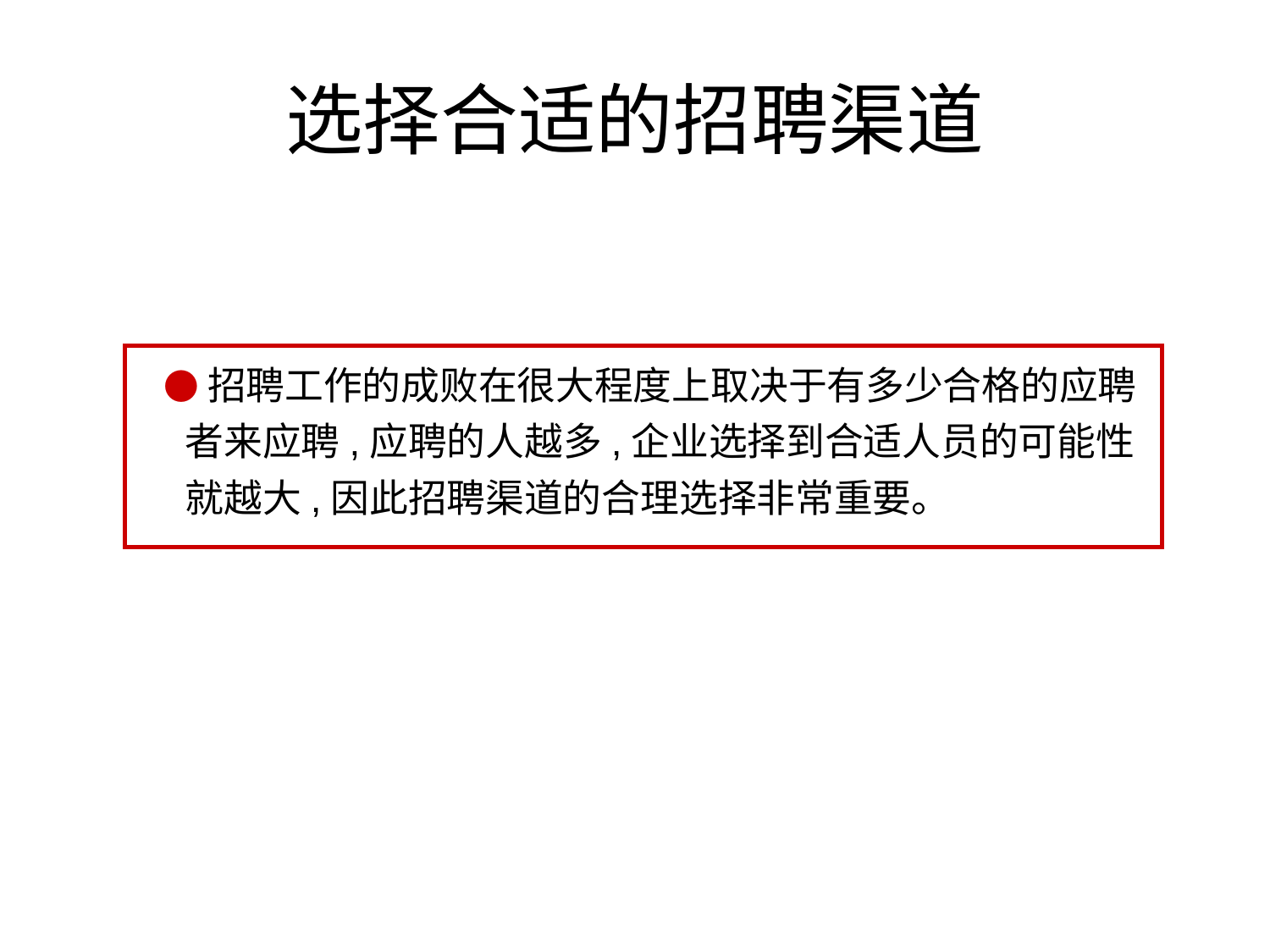

# 选择合适的招聘渠道
   ●招聘工作的成败在很大程度上取决于有多少合格的应聘者来应聘,应聘的人越多,企业选择到合适人员的可能性就越大,因此招聘渠道的合理选择非常重要。